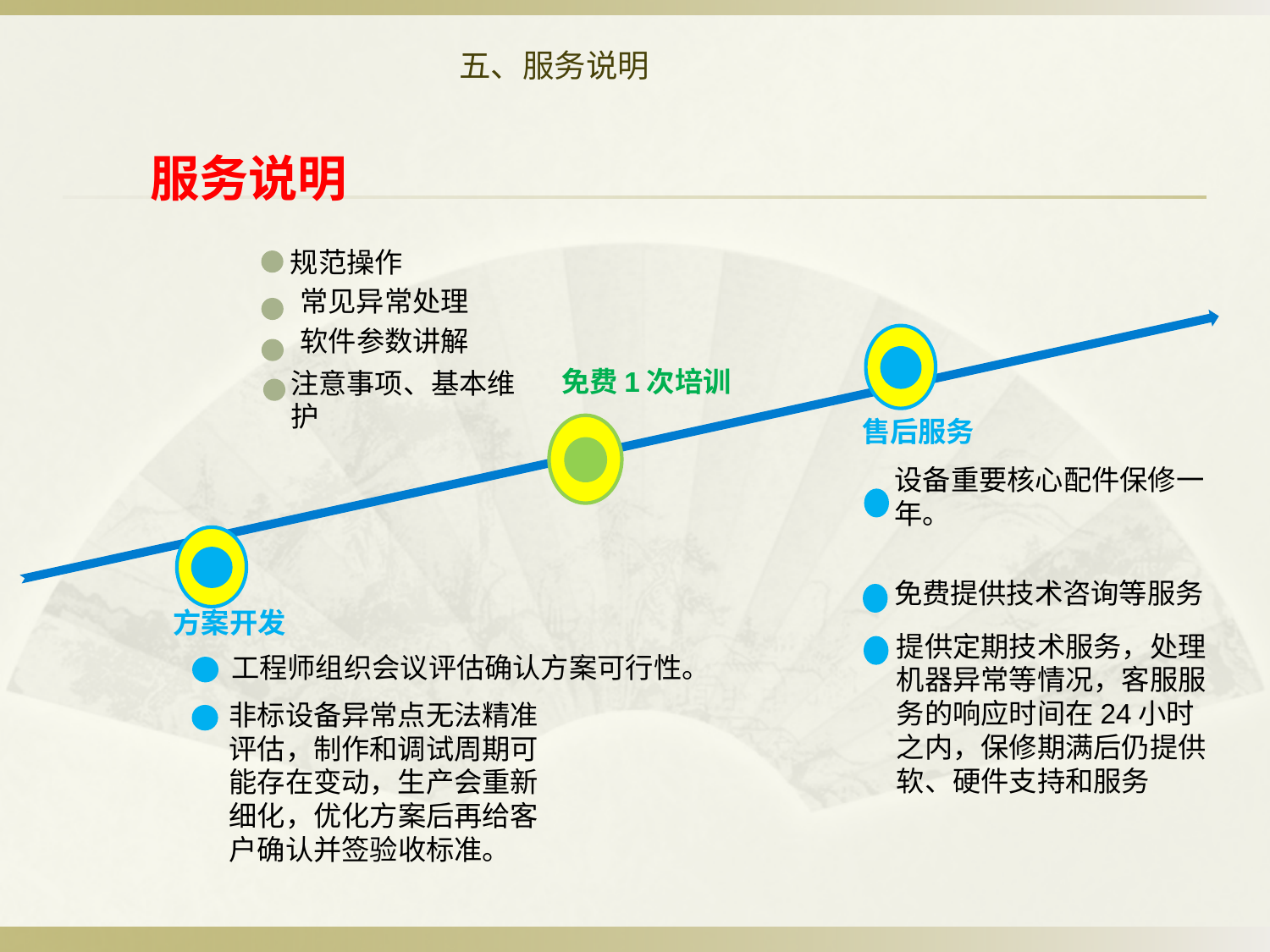

五、服务说明
服务说明
规范操作

常见异常处理

软件参数讲解

免费1次培训
注意事项、基本维护

售后服务

设备重要核心配件保修一年。

免费提供技术咨询等服务

方案开发
提供定期技术服务，处理机器异常等情况，客服服务的响应时间在24小时之内，保修期满后仍提供软、硬件支持和服务

工程师组织会议评估确认方案可行性。

非标设备异常点无法精准
评估，制作和调试周期可
能存在变动，生产会重新
细化，优化方案后再给客
户确认并签验收标准。